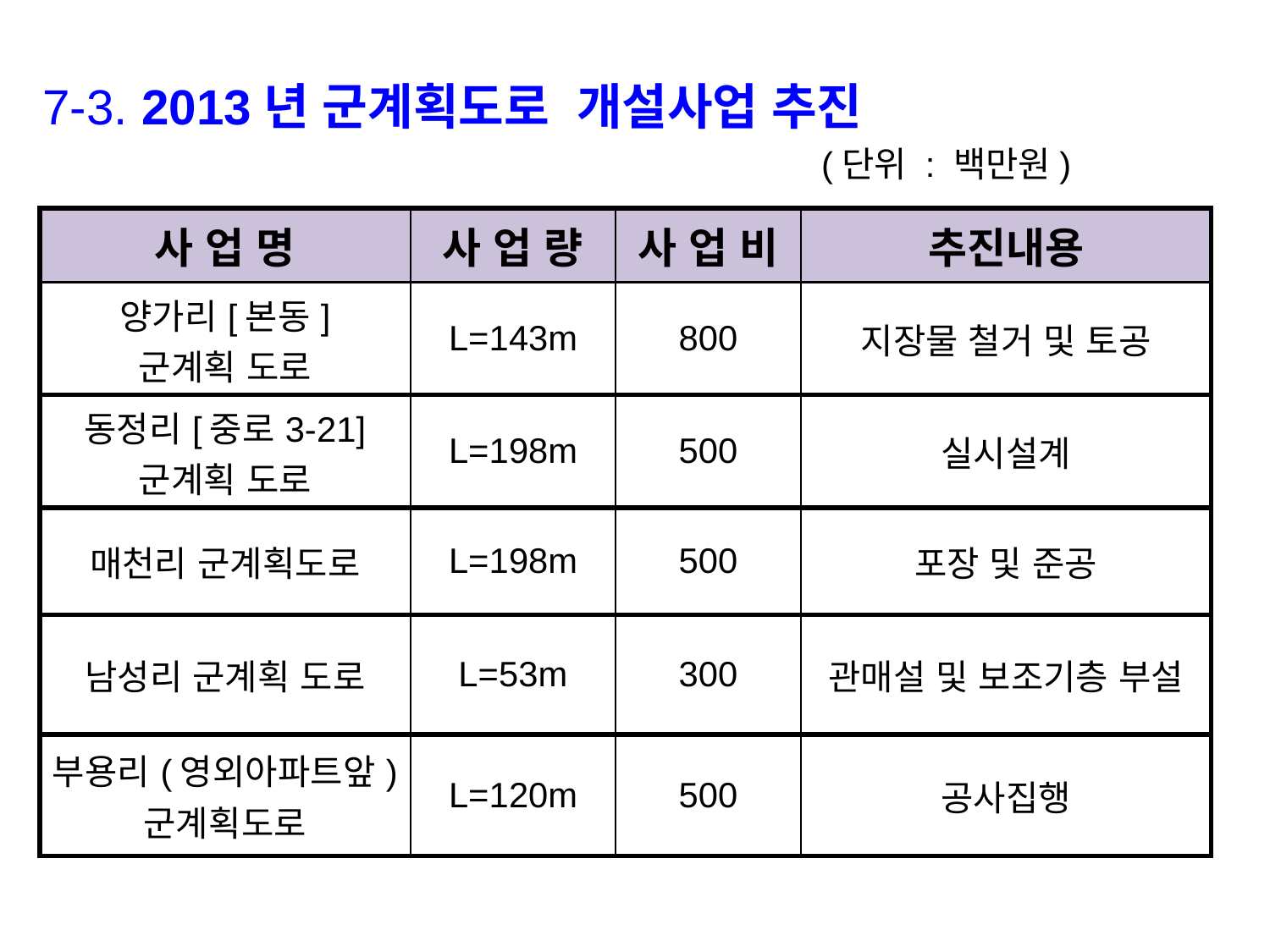

7-3. 2013년 군계획도로  개설사업 추진
                                                                                (단위 : 백만원)
| 사 업 명 | 사 업 량 | 사 업 비 | 추진내용 |
| --- | --- | --- | --- |
| 양가리[본동] 군계획 도로 | L=143m | 800 | 지장물 철거 및 토공 |
| 동정리[중로3-21] 군계획 도로 | L=198m | 500 | 실시설계 |
| 매천리 군계획도로 | L=198m | 500 | 포장 및 준공 |
| 남성리 군계획 도로 | L=53m | 300 | 관매설 및 보조기층 부설 |
| 부용리(영외아파트앞) 군계획도로 | L=120m | 500 | 공사집행 |